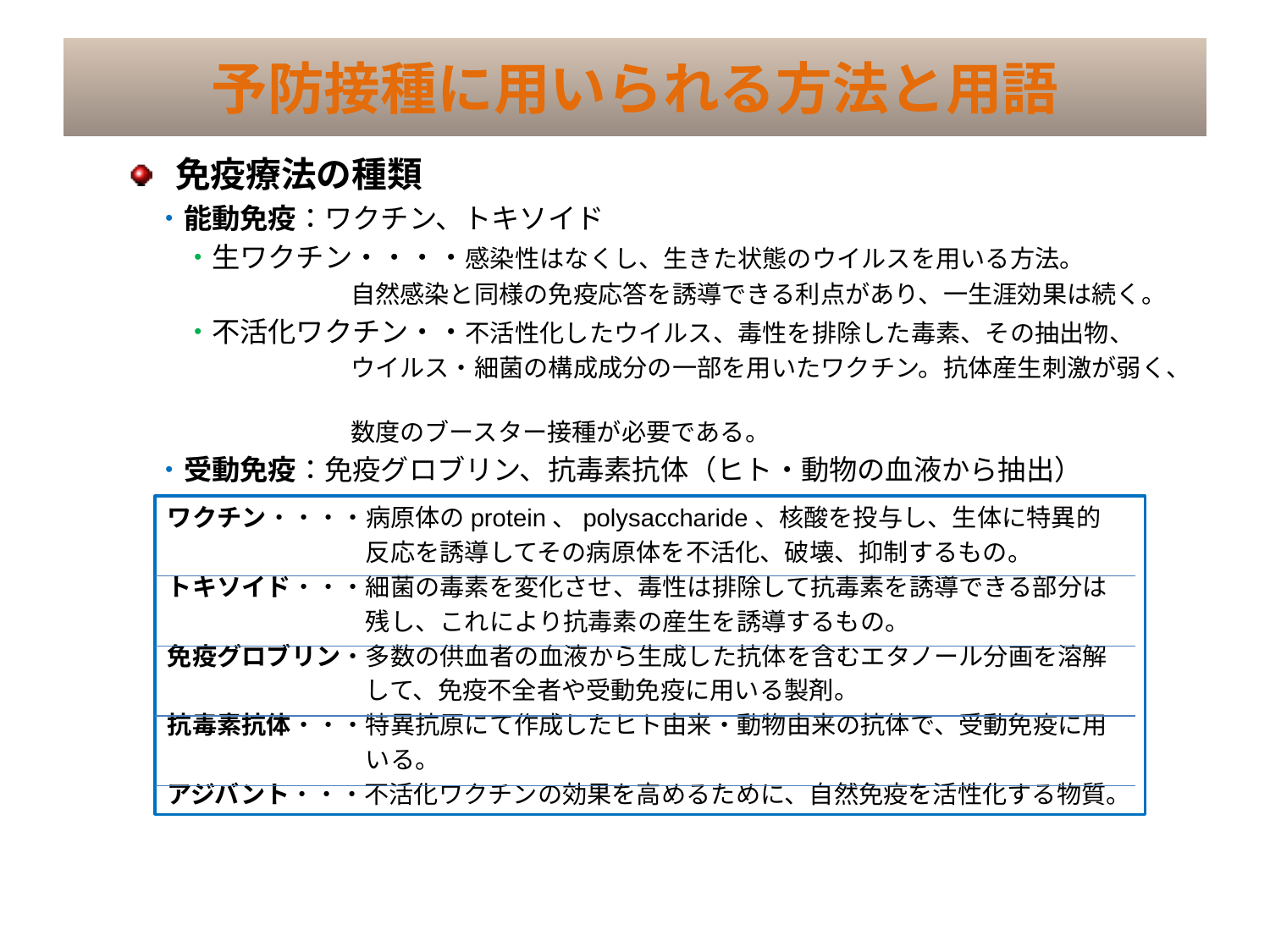

# 予防接種に用いられる方法と用語
免疫療法の種類
　・能動免疫：ワクチン、トキソイド
　　・生ワクチン・・・・感染性はなくし、生きた状態のウイルスを用いる方法。
　　　　　　　　　自然感染と同様の免疫応答を誘導できる利点があり、一生涯効果は続く。
　　・不活化ワクチン・・不活性化したウイルス、毒性を排除した毒素、その抽出物、
　　　　　　　　　ウイルス・細菌の構成成分の一部を用いたワクチン。抗体産生刺激が弱く、
　　　　　　　　　数度のブースター接種が必要である。
　・受動免疫：免疫グロブリン、抗毒素抗体（ヒト・動物の血液から抽出）
ワクチン・・・・病原体のprotein、polysaccharide、核酸を投与し、生体に特異的
　　　　　　　　反応を誘導してその病原体を不活化、破壊、抑制するもの。
トキソイド・・・細菌の毒素を変化させ、毒性は排除して抗毒素を誘導できる部分は
　　　　　　　　残し、これにより抗毒素の産生を誘導するもの。
免疫グロブリン・多数の供血者の血液から生成した抗体を含むエタノール分画を溶解
　　　　　　　　して、免疫不全者や受動免疫に用いる製剤。
抗毒素抗体・・・特異抗原にて作成したヒト由来・動物由来の抗体で、受動免疫に用
　　　　　　　　いる。
アジバント・・・不活化ワクチンの効果を高めるために、自然免疫を活性化する物質。